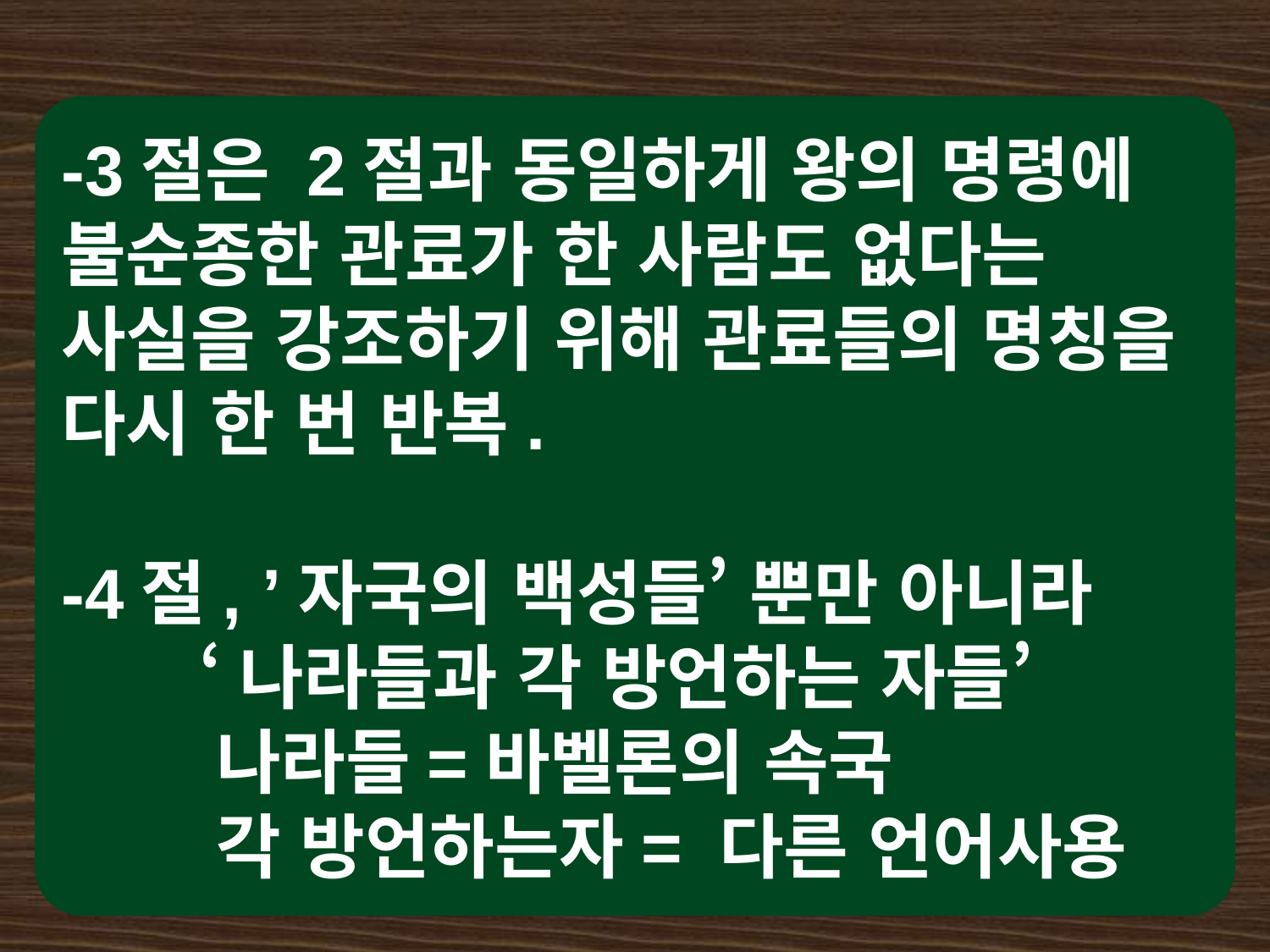

-3절은 2절과 동일하게 왕의 명령에
불순종한 관료가 한 사람도 없다는
사실을 강조하기 위해 관료들의 명칭을 다시 한 번 반복.

-4절, ’자국의 백성들’ 뿐만 아니라
       ‘나라들과 각 방언하는 자들’
       나라들=바벨론의 속국
       각 방언하는자= 다른 언어사용